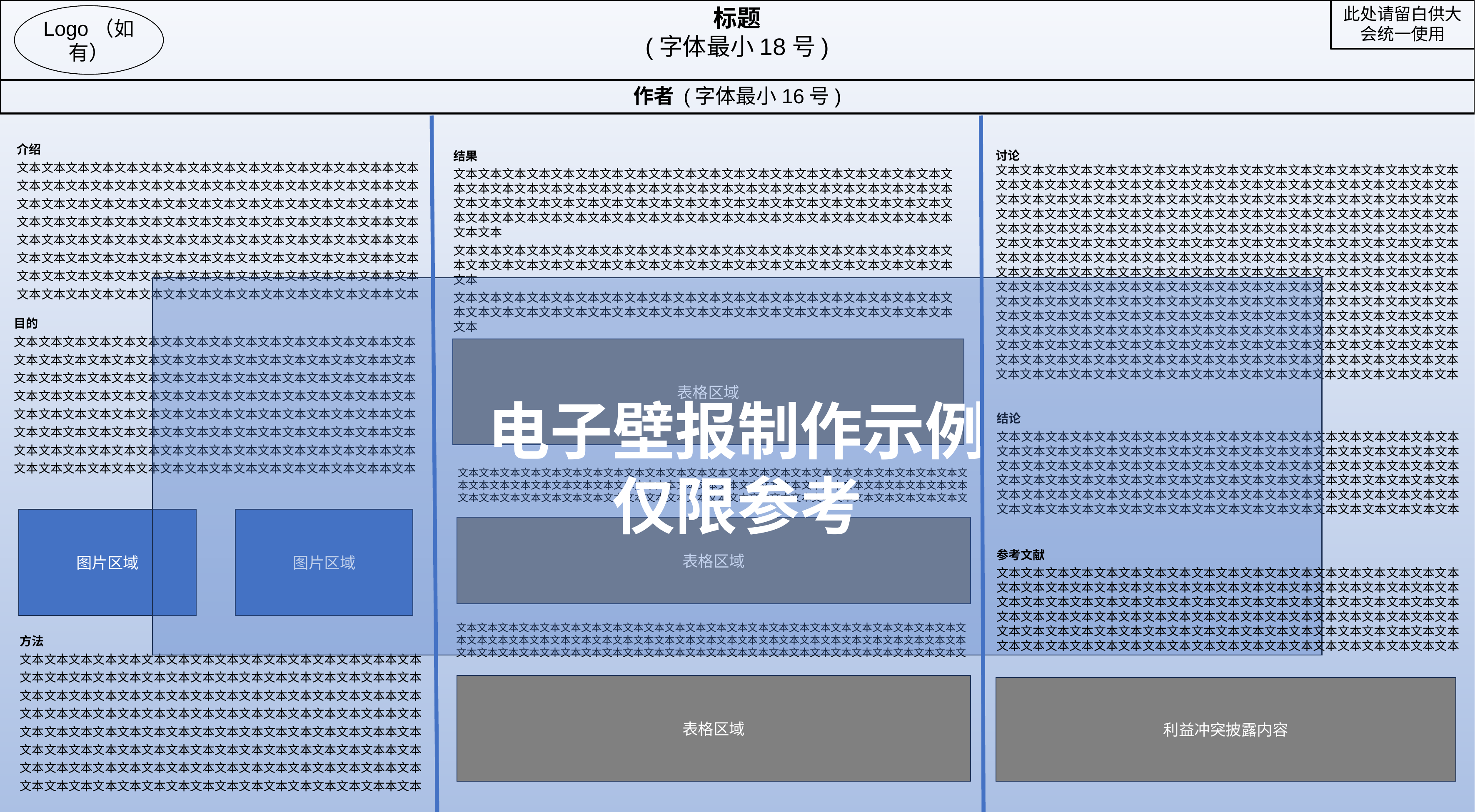

此处请留白供大会统一使用
标题
(字体最小18号)
Logo（如有）
作者 (字体最小16号)
介绍
文本文本文本文本文本文本文本文本文本文本文本文本文本文本文本本文本
文本文本文本文本文本文本文本文本文本文本文本文本文本文本文本本文本
文本文本文本文本文本文本文本文本文本文本文本文本文本文本文本本文本
文本文本文本文本文本文本文本文本文本文本文本文本文本文本文本本文本
文本文本文本文本文本文本文本文本文本文本文本文本文本文本文本本文本
文本文本文本文本文本文本文本文本文本文本文本文本文本文本文本本文本
文本文本文本文本文本文本文本文本文本文本文本文本文本文本文本本文本
文本文本文本文本文本文本文本文本文本文本文本文本文本文本文本本文本

讨论
文本文本文本文本文本文本文本文本文本文本文本文本文本文本文本文本文本文本文本文本文本文本文本文本文本文本文本文本文本文本文本文本文本文本文本文本文本文本文本文本文本文本文本文本文本文本文本文本文本文本文本文本文本文本文本文本文本文本文本文本文本文本文本文本文本文本文本文本文本文本文本文本文本文本文本文本文本文本文本文本文本文本文本文本文本文本文本文本文本文本文本文本文本文本文本文本文本文本文本文本文本文本文本文本文本文本文本文本文本文本文本文本文本文本文本文本文本文本文本文本文本文本文本文本文本文本文本文本文本文本文本文本文本文本文本文本文本文本文本文本文本文本文本文本文本文本文本文本文本文本文本文本文本文本文本文本文本文本文本文本文本文本文本文本文本文本文本文本文本文本文本文本文本文本文本文本文本文本文本文本文本文本文本文本文本文本文本文本文本文本文本文本文本文本文本文本文本文本文本文本文本文本文本文本文本文本文本文本文本
文本文本文本文本文本文本文本文本文本文本文本文本文本文本文本文本文本文本文本
文本文本文本文本文本文本文本文本文本文本文本文本文本文本文本文本文本文本文本
文本文本文本文本文本文本文本文本文本文本文本文本文本文本文本文本文本文本文本
文本文本文本文本文本文本文本文本文本文本文本文本文本文本文本文本文本文本文本
结果
文本文本文本文本文本文本文本文本文本文本文本文本文本文本文本文本文本文本文本文本文本文本文本文本文本文本文本文本文本文本文本文本文本文本文本文本文本文本文本文本文本文本文本文本文本文本文本文本文本文本文本文本文本文本文本文本文本文本文本文本文本文本文本文本文本文本文本文本文本文本文本文本文本文本文本文本文本文本文本文本文本文本文本文本
文本文本文本文本文本文本文本文本文本文本文本文本文本文本文本文本文本文本文本文本文本文本文本文本文本文本文本文本文本文本文本文本文本文本文本文本文本文本文本文本文本文本
文本文本文本文本文本文本文本文本文本文本文本文本文本文本文本文本文本文本文本文本文本文本文本文本文本文本文本文本文本文本文本文本文本文本文本文本文本文本文本文本文本文本
文本文本文本文本文本文本文本文本文本文本文本文本文本文本文本文本文本文本文本文本文本文本文本文本文本文本文本文本文本文本文本文本文本文本文本文本文本文本文本文本文本文本
电子壁报制作示例
仅限参考
目的
文本文本文本文本文本文本文本文本文本文本文本文本文本文本文本本文本
文本文本文本文本文本文本文本文本文本文本文本文本文本文本文本本文本
文本文本文本文本文本文本文本文本文本文本文本文本文本文本文本本文本
文本文本文本文本文本文本文本文本文本文本文本文本文本文本文本本文本
文本文本文本文本文本文本文本文本文本文本文本文本文本文本文本本文本
文本文本文本文本文本文本文本文本文本文本文本文本文本文本文本本文本
文本文本文本文本文本文本文本文本文本文本文本文本文本文本文本本文本
文本文本文本文本文本文本文本文本文本文本文本文本文本文本文本本文本

表格区域
结论
文本文本文本文本文本文本文本文本文本文本文本文本文本文本文本文本文本文本文本文本文本文本文本文本文本文本文本文本文本文本文本文本文本文本文本文本文本文本文本文本文本文本文本文本文本文本文本文本文本文本文本文本文本文本文本文本文本文本文本文本文本文本文本文本文本文本文本文本文本文本文本文本文本文本文本文本文本文本文本文本文本文本文本文本文本文本文本文本文本文本文本文本文本文本文本文本文本文本文本文本文本文本文本文本文本文本文本文本文本文本文本文本文本文本
文本文本文本文本文本文本文本文本文本文本文本文本文本文本文本文本文本文本文本文本文本文本文本文本文本文本文本文本文本文本文本文本文本文本文本文本文本文本文本文本文本文本文本文本文本文本文本文本文本文本文本文本文本文本文本文本文本文本文本文本文本文本文本文本文本文本文本文本文本文本文本文本文本文
图片区域
图片区域
表格区域
参考文献
文本文本文本文本文本文本文本文本文本文本文本文本文本文本文本文本文本文本文本文本文本文本文本文本文本文本文本文本文本文本文本文本文本文本文本文本文本文本文本文本文本文本文本文本文本文本文本文本文本文本文本文本文本文本文本文本文本文本文本文本文本文本文本文本文本文本文本文本文本文本文本文本文本文本文本文本文本文本文本文本文本文本文本文本文本文本文本文本文本文本文本文本文本文本文本文本文本文本文本文本文本文本文本文本文本文本文本文本文本文本文本文本文本文本
文本文本文本文本文本文本文本文本文本文本文本文本文本文本文本文本文本文本文本文本文本文本文本文本文本文本文本文本文本文本文本文本文本文本文本文本文本文本文本文本文本文本文本文本文本文本文本文本文本文本文本文本文本文本文本文本文本文本文本文本文本文本文本文本文本文本文本文本文本文本文本文本文本文
方法
文本文本文本文本文本文本文本文本文本文本文本文本文本文本文本本文本
文本文本文本文本文本文本文本文本文本文本文本文本文本文本文本本文本
文本文本文本文本文本文本文本文本文本文本文本文本文本文本文本本文本
文本文本文本文本文本文本文本文本文本文本文本文本文本文本文本本文本
文本文本文本文本文本文本文本文本文本文本文本文本文本文本文本本文本
文本文本文本文本文本文本文本文本文本文本文本文本文本文本文本本文本
文本文本文本文本文本文本文本文本文本文本文本文本文本文本文本本文本
文本文本文本文本文本文本文本文本文本文本文本文本文本文本文本本文本

表格区域
利益冲突披露内容